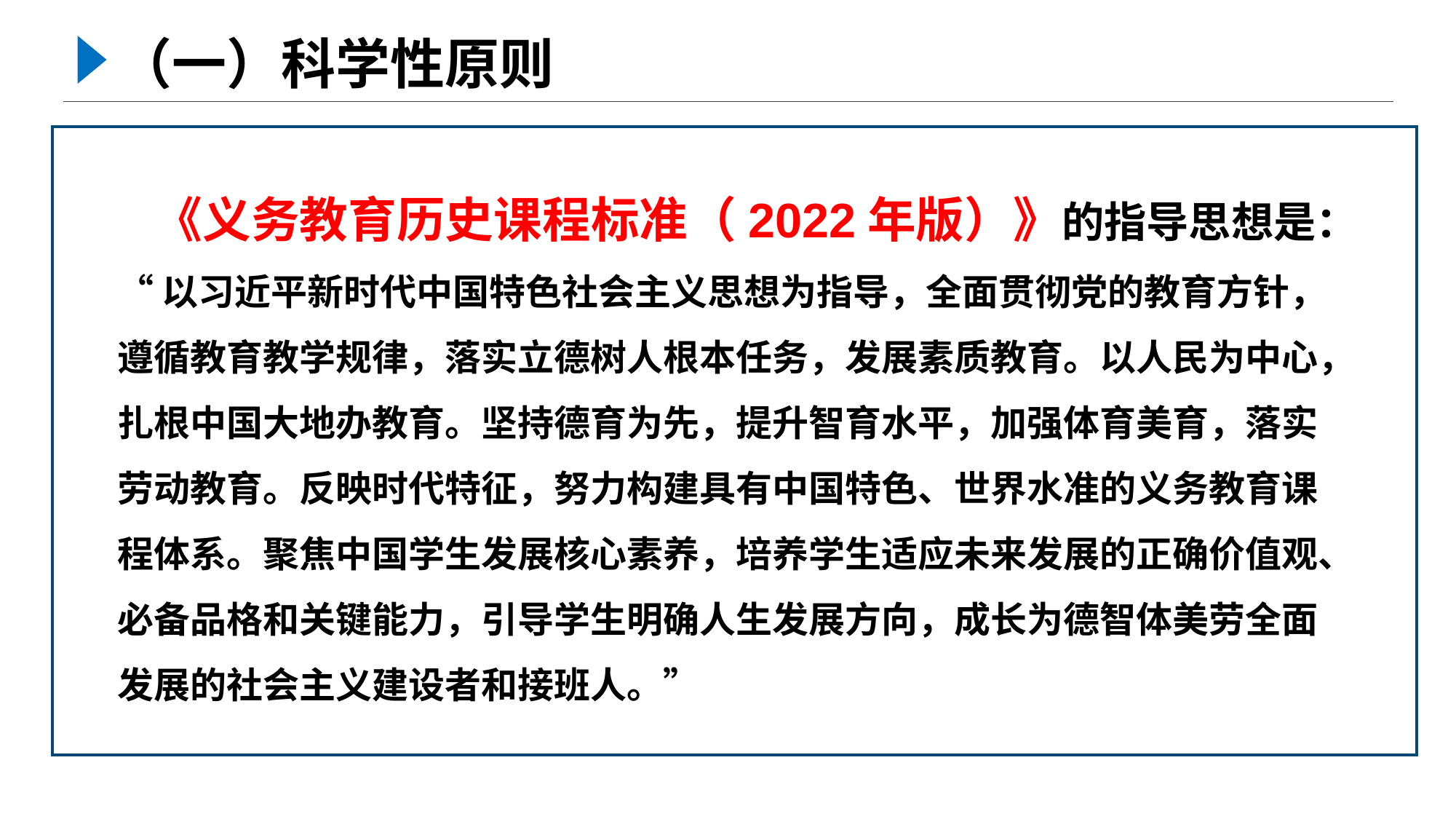

（一）科学性原则

《义务教育历史课程标准（2022年版）》的指导思想是：“ 以习近平新时代中国特色社会主义思想为指导，全面贯彻党的教育方针，遵循教育教学规律，落实立德树人根本任务，发展素质教育。以人民为中心，扎根中国大地办教育。坚持德育为先，提升智育水平，加强体育美育，落实劳动教育。反映时代特征，努力构建具有中国特色、世界水准的义务教育课程体系。聚焦中国学生发展核心素养，培养学生适应未来发展的正确价值观、必备品格和关键能力，引导学生明确人生发展方向，成长为德智体美劳全面发展的社会主义建设者和接班人。”